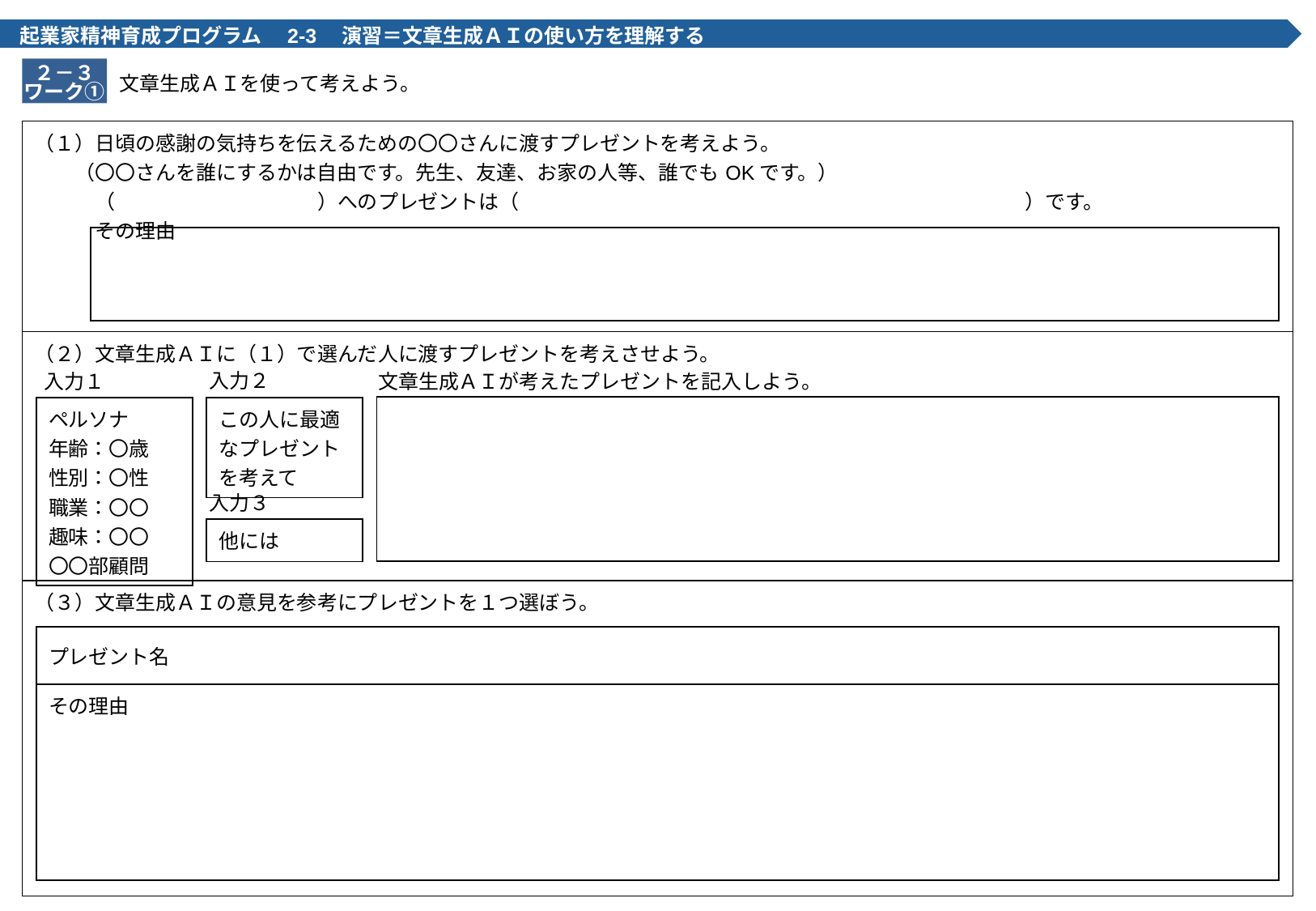

起業家精神育成プログラム　2-3　演習＝文章生成ＡＩの使い方を理解する
２－３
ワーク①
# 文章生成ＡＩを使って考えよう。
| （１）日頃の感謝の気持ちを伝えるための〇〇さんに渡すプレゼントを考えよう。 　　（〇〇さんを誰にするかは自由です。先生、友達、お家の人等、誰でもOKです。） 　　　（　　　　　　　　　　）へのプレゼントは（　　　　　　　　　　　　　　　　　　　　　　　　　）です。 　　　その理由 |
| --- |
| （２）文章生成ＡＩに（１）で選んだ人に渡すプレゼントを考えさせよう。 |
| （３）文章生成ＡＩの意見を参考にプレゼントを１つ選ぼう。 |
|  |
| --- |
入力２
入力１
文章生成ＡＩが考えたプレゼントを記入しよう。
|  |
| --- |
| ペルソナ 年齢：〇歳 性別：〇性 職業：〇〇 趣味：〇〇 〇〇部顧問 |
| --- |
| この人に最適なプレゼントを考えて |
| --- |
入力３
| 他には |
| --- |
| プレゼント名 |
| --- |
| その理由 |